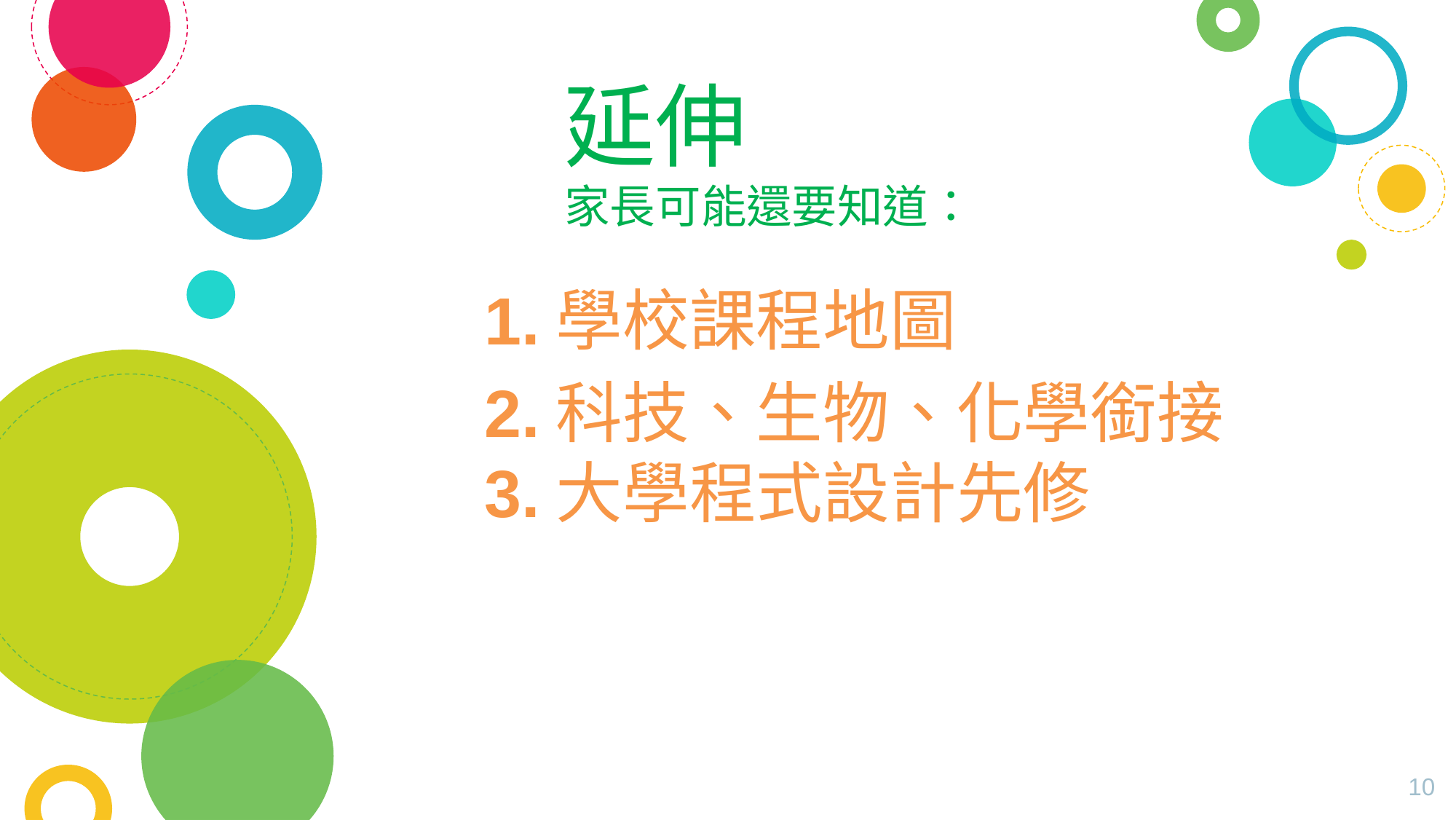

# 延伸 家長可能還要知道：
1.學校課程地圖
2.科技、生物、化學銜接
3.大學程式設計先修

10